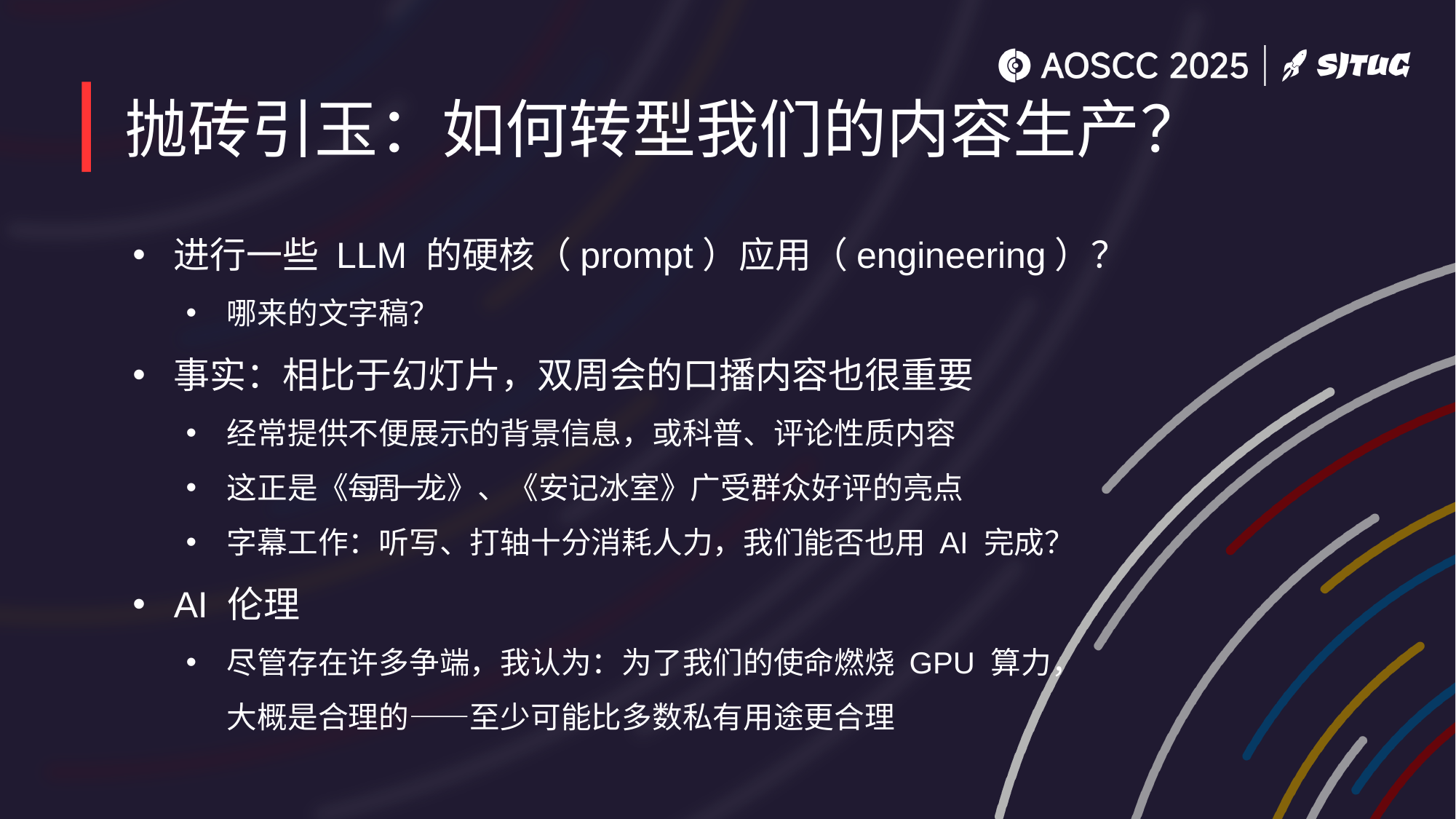

# 抛砖引玉：如何转型我们的内容生产？
进行一些 LLM 的硬核（prompt）应用（engineering）？
哪来的文字稿？
事实：相比于幻灯片，双周会的口播内容也很重要
经常提供不便展示的背景信息，或科普、评论性质内容
这正是《每周一龙》、《安记冰室》广受群众好评的亮点
字幕工作：听写、打轴十分消耗人力，我们能否也用 AI 完成？
AI 伦理
尽管存在许多争端，我认为：为了我们的使命燃烧 GPU 算力，
大概是合理的——至少可能比多数私有用途更合理